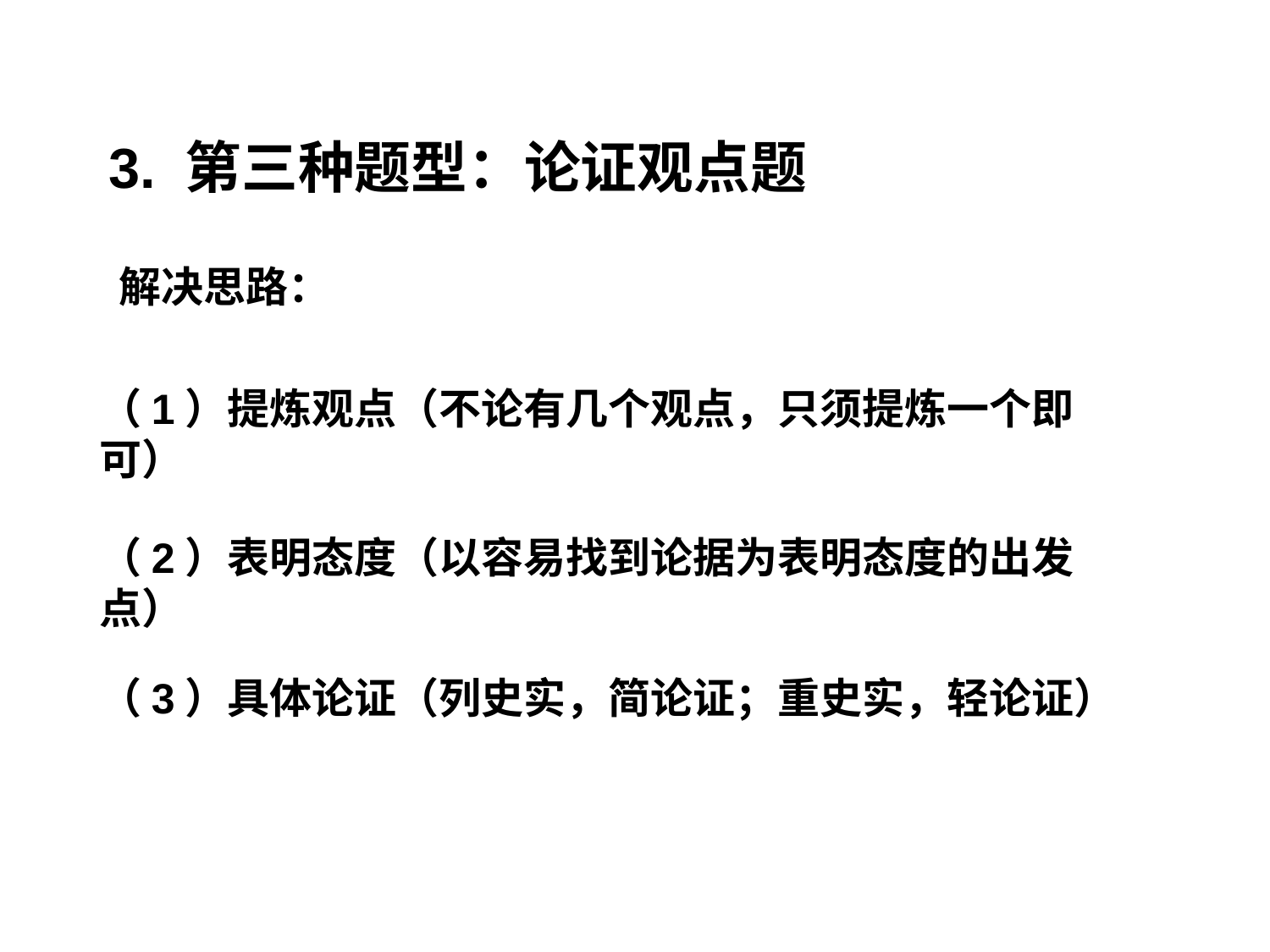

3. 第三种题型：论证观点题
解决思路：
（1）提炼观点（不论有几个观点，只须提炼一个即可）
（2）表明态度（以容易找到论据为表明态度的出发点）
（3）具体论证（列史实，简论证；重史实，轻论证）